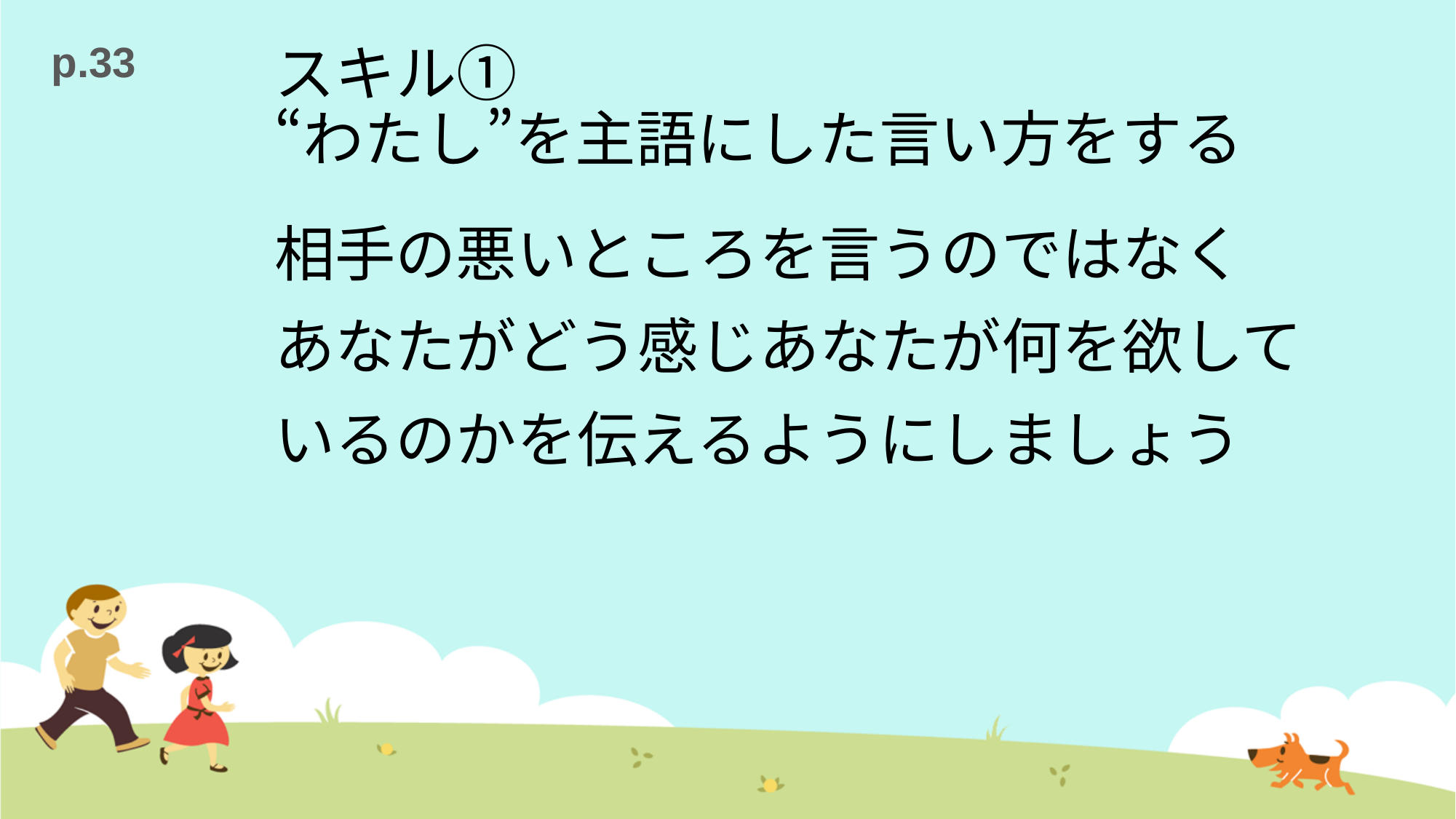

p.33
# スキル① “わたし”を主語にした言い方をする
相手の悪いところを言うのではなく
あなたがどう感じあなたが何を欲して
いるのかを伝えるようにしましょう